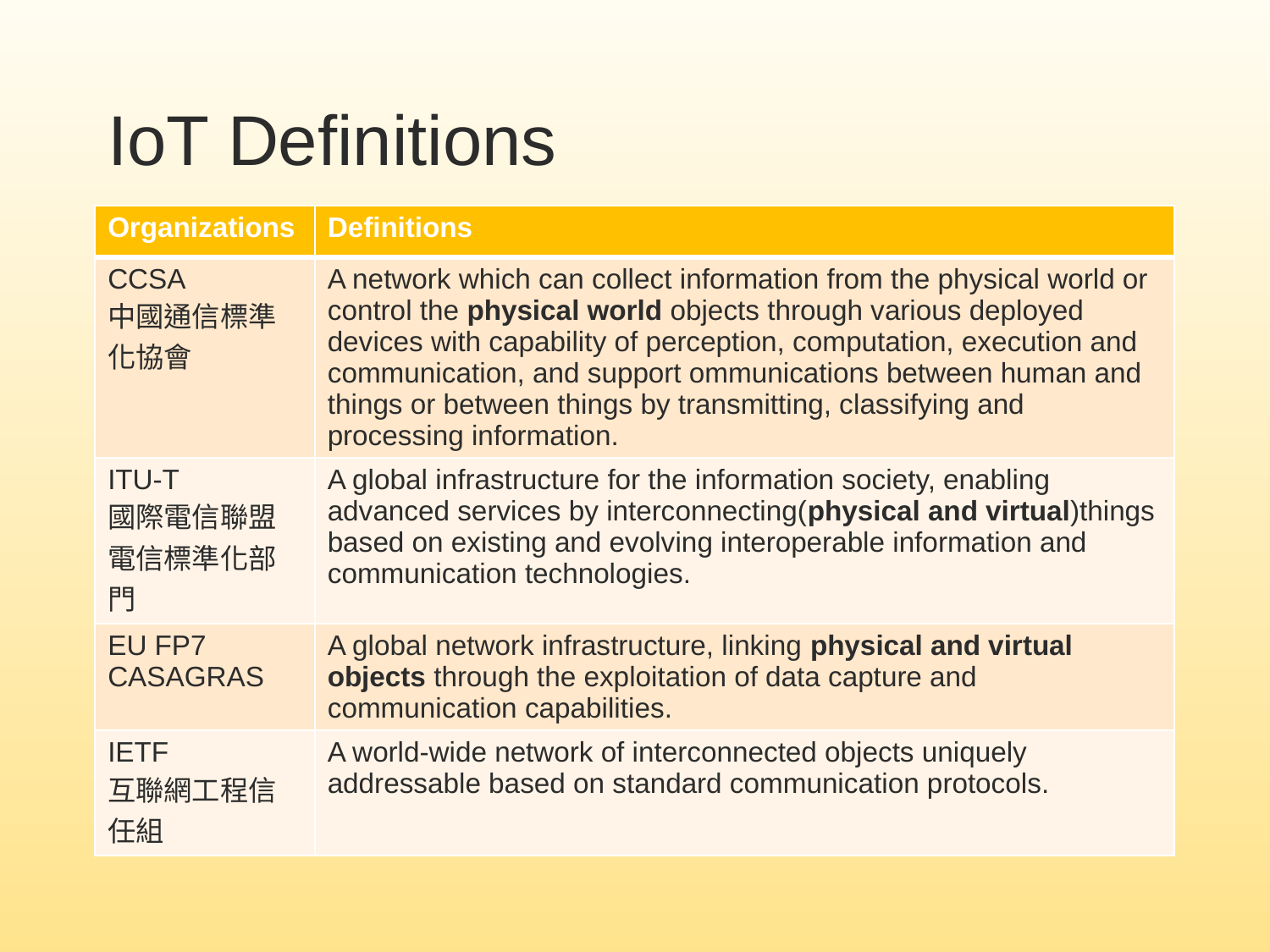

# IoT Definitions
| Organizations | Definitions |
| --- | --- |
| CCSA 中國通信標準化協會 | A network which can collect information from the physical world or control the physical world objects through various deployed devices with capability of perception, computation, execution and communication, and support ommunications between human and things or between things by transmitting, classifying and processing information. |
| ITU-T 國際電信聯盟電信標準化部門 | A global infrastructure for the information society, enabling advanced services by interconnecting(physical and virtual)things based on existing and evolving interoperable information and communication technologies. |
| EU FP7 CASAGRAS | A global network infrastructure, linking physical and virtual objects through the exploitation of data capture and communication capabilities. |
| IETF 互聯網工程信任組 | A world-wide network of interconnected objects uniquely addressable based on standard communication protocols. |